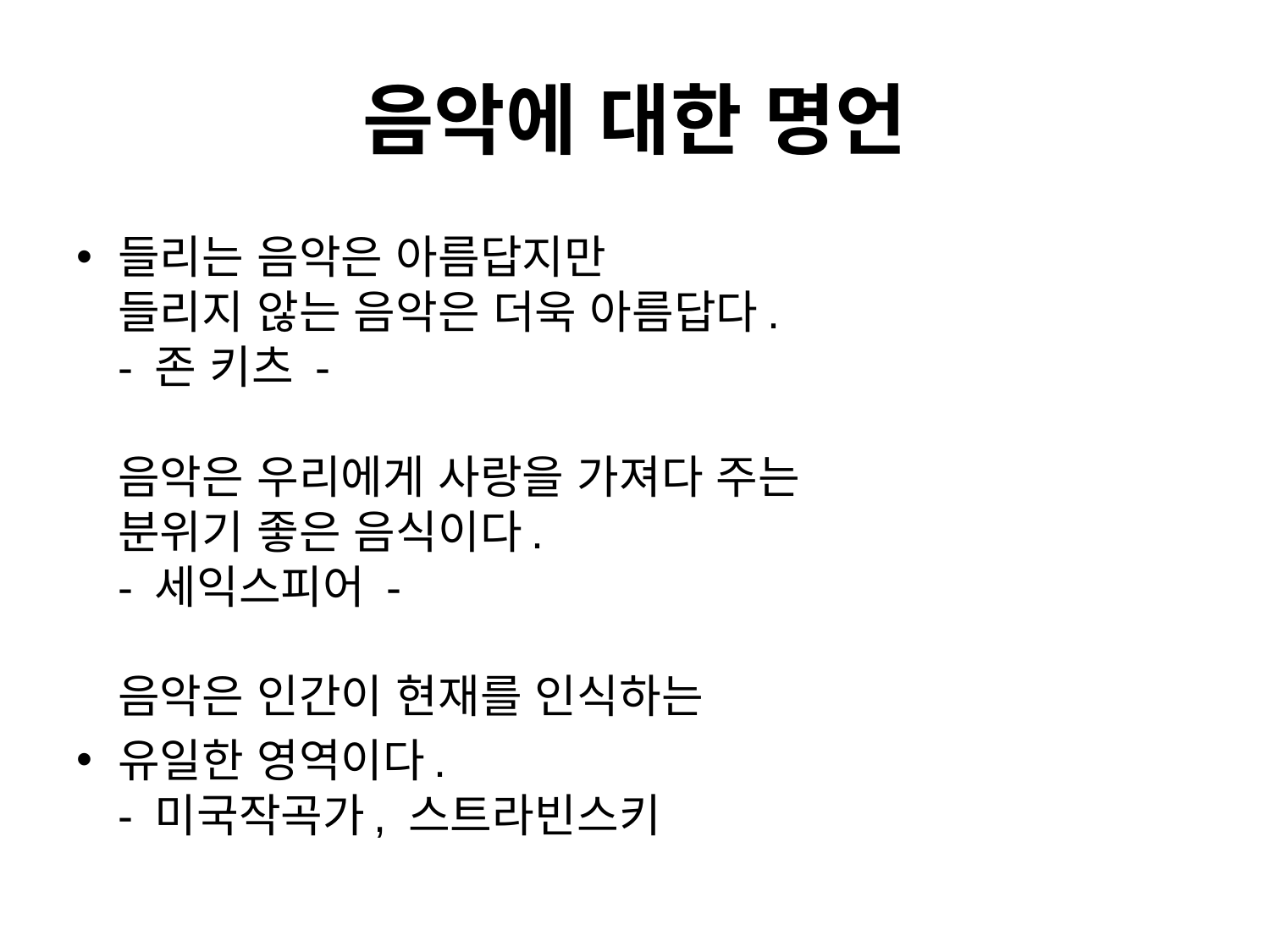

# 음악에 대한 명언
들리는 음악은 아름답지만
들리지 않는 음악은 더욱 아름답다.
- 존 키츠 -
음악은 우리에게 사랑을 가져다 주는
분위기 좋은 음식이다.
- 세익스피어 -
음악은 인간이 현재를 인식하는
유일한 영역이다.
- 미국작곡가, 스트라빈스키